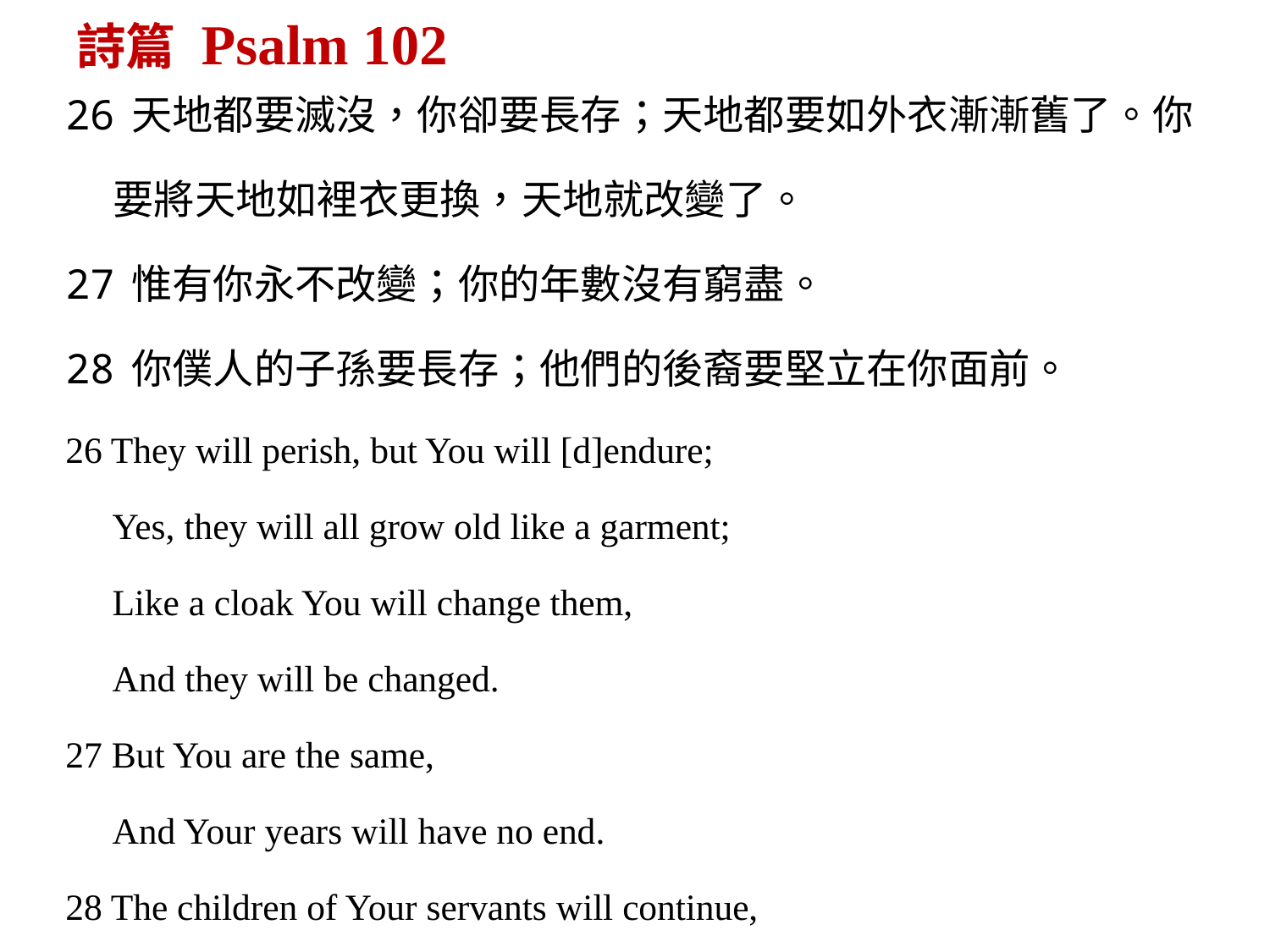

詩篇 Psalm 102
26天地都要滅沒，你卻要長存；天地都要如外衣漸漸舊了。你要將天地如裡衣更換，天地就改變了。
27惟有你永不改變；你的年數沒有窮盡。
28你僕人的子孫要長存；他們的後裔要堅立在你面前。
26 They will perish, but You will [d]endure;
     Yes, they will all grow old like a garment;
     Like a cloak You will change them,
     And they will be changed.
27 But You are the same,
     And Your years will have no end.
28 The children of Your servants will continue,
     And their descendants will be established before You.”